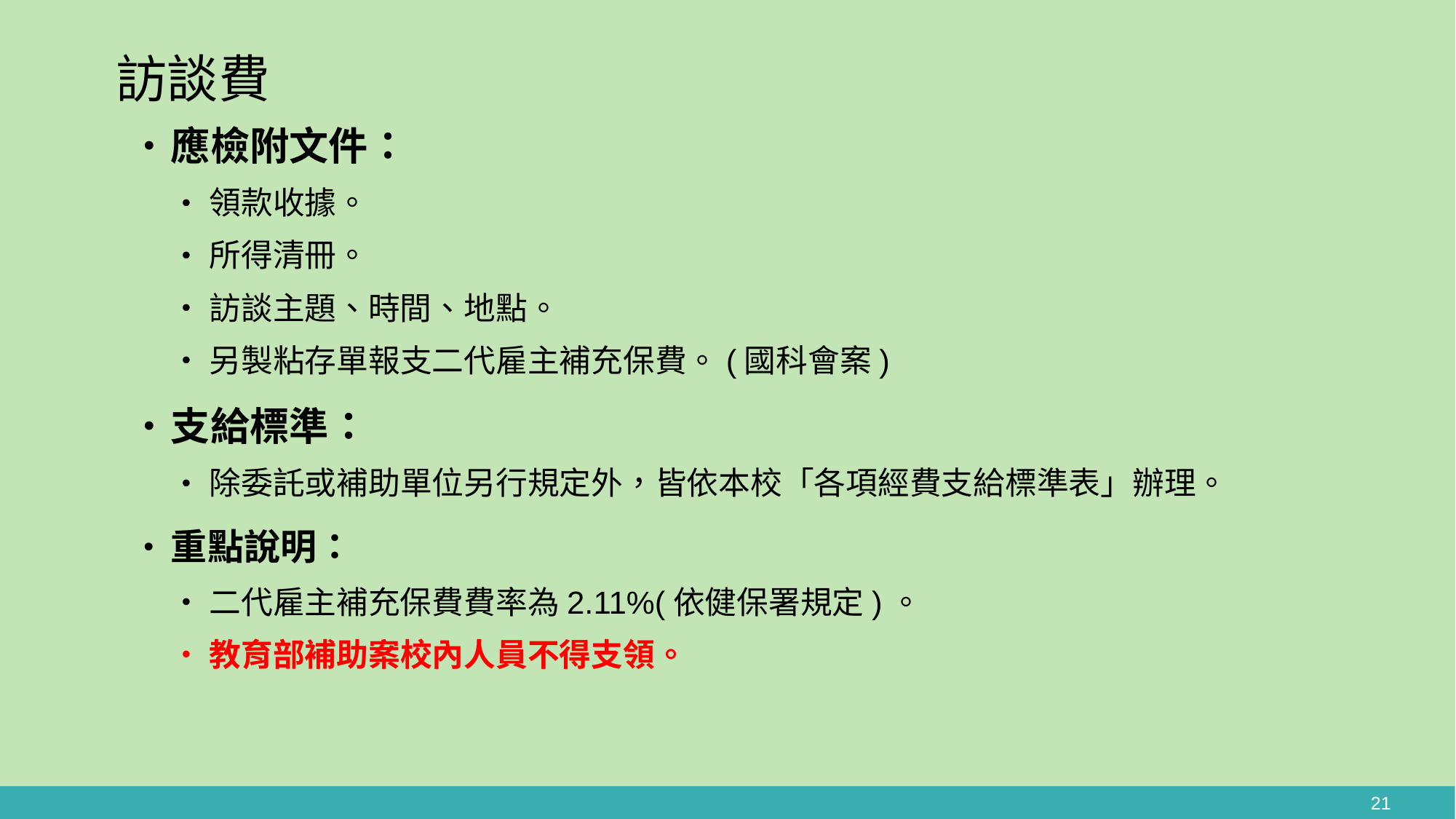

# 訪談費
應檢附文件：
領款收據。
所得清冊。
訪談主題、時間、地點。
另製粘存單報支二代雇主補充保費。(國科會案)
支給標準：
除委託或補助單位另行規定外，皆依本校「各項經費支給標準表」辦理。
重點說明：
二代雇主補充保費費率為2.11%(依健保署規定)。
教育部補助案校內人員不得支領。
21